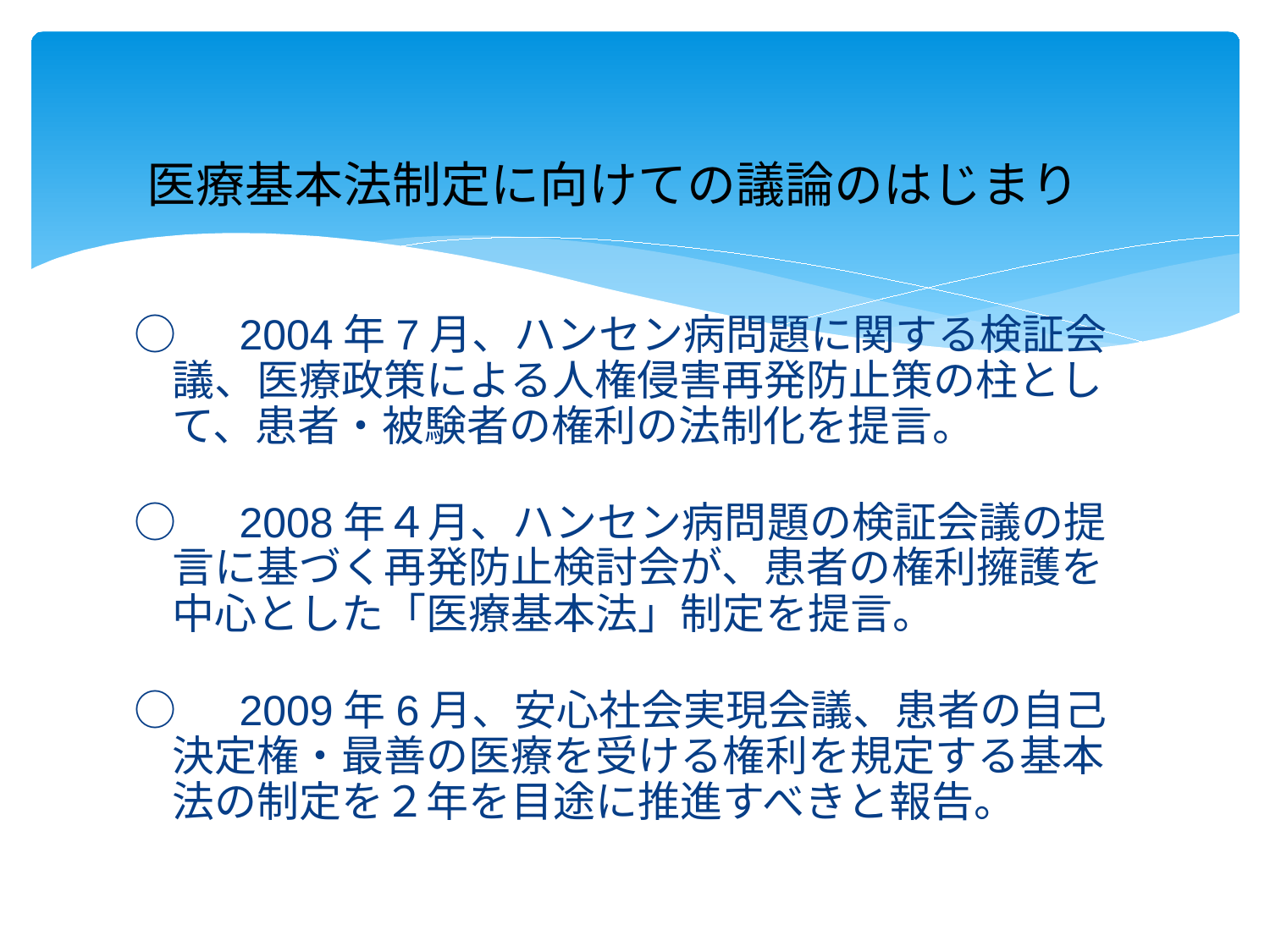

# 医療基本法制定に向けての議論のはじまり
○　2004年7月、ハンセン病問題に関する検証会議、医療政策による人権侵害再発防止策の柱として、患者・被験者の権利の法制化を提言。
○　2008年４月、ハンセン病問題の検証会議の提言に基づく再発防止検討会が、患者の権利擁護を中心とした「医療基本法」制定を提言。
○　2009年6月、安心社会実現会議、患者の自己決定権・最善の医療を受ける権利を規定する基本法の制定を２年を目途に推進すべきと報告。